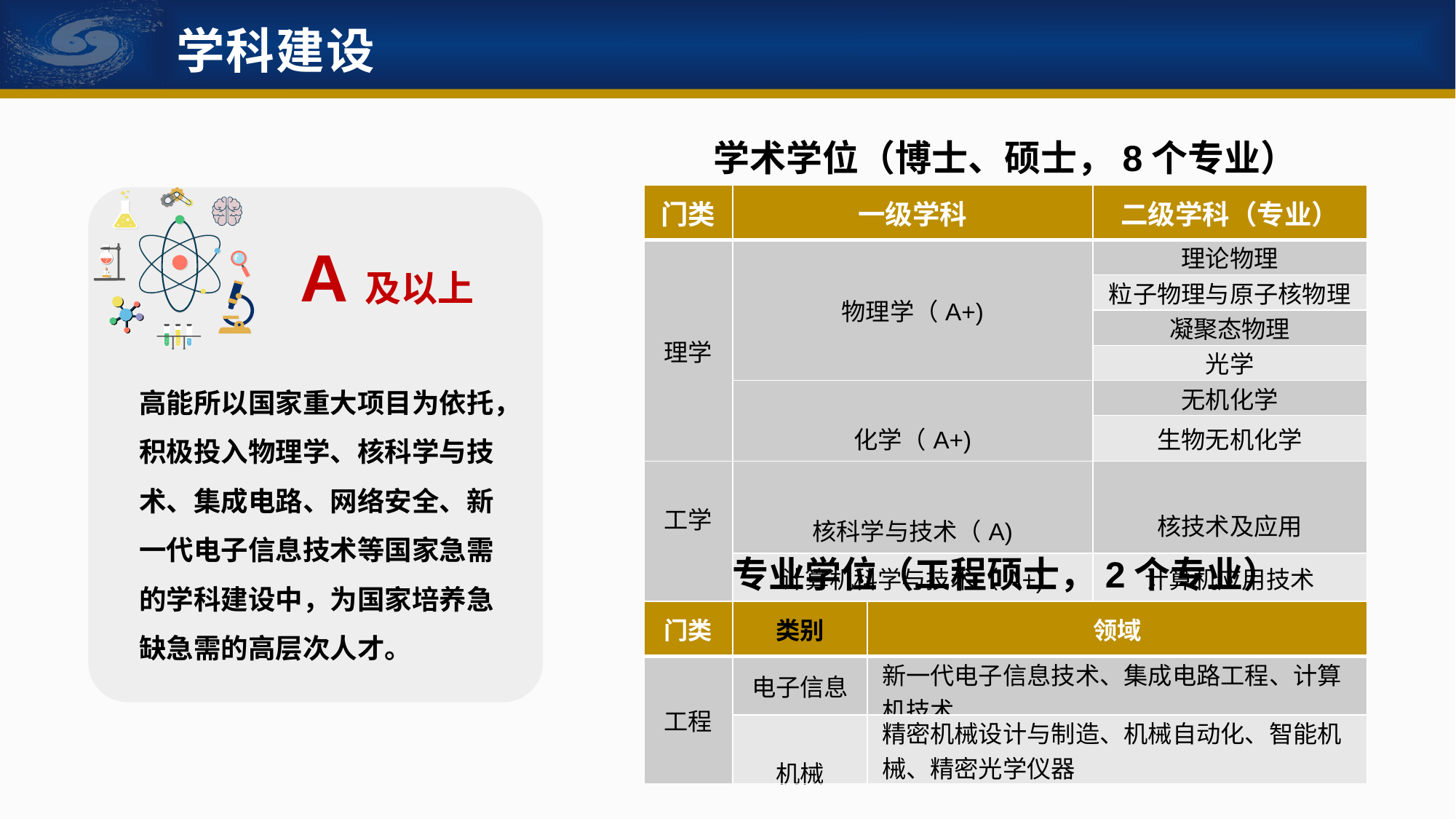

学科建设
学术学位（博士、硕士，8个专业）
| 门类 | 一级学科 | 二级学科（专业） |
| --- | --- | --- |
| 理学 | 物理学（A+) | 理论物理 |
|  |  | 粒子物理与原子核物理 |
|  |  | 凝聚态物理 |
|  |  | 光学 |
|  | 化学（A+) | 无机化学 |
|  |  | 生物无机化学 |
| 工学 | 核科学与技术（A) | 核技术及应用 |
|  | 计算机科学与技术（A+) | 计算机应用技术 |

A及以上
高能所以国家重大项目为依托，积极投入物理学、核科学与技术、集成电路、网络安全、新一代电子信息技术等国家急需的学科建设中，为国家培养急缺急需的高层次人才。
专业学位（工程硕士，2个专业）
| 门类 | 类别 | 领域 |
| --- | --- | --- |
| 工程 | 电子信息 | 新一代电子信息技术、集成电路工程、计算机技术 |
|  | 机械 | 精密机械设计与制造、机械自动化、智能机械、精密光学仪器 |